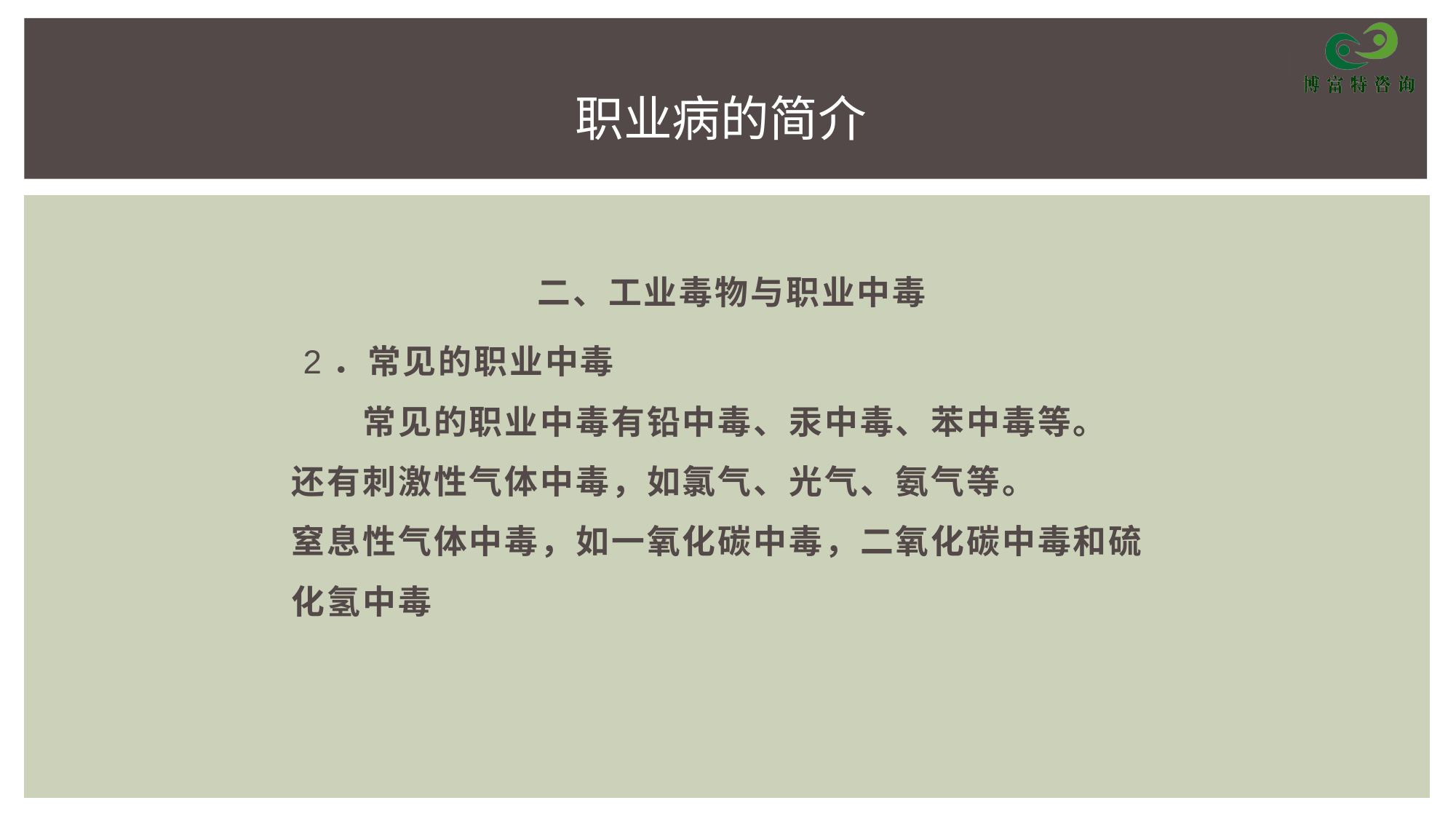

职业病的简介
二、工业毒物与职业中毒
 2．常见的职业中毒
　　常见的职业中毒有铅中毒、汞中毒、苯中毒等。
还有刺激性气体中毒，如氯气、光气、氨气等。
窒息性气体中毒，如一氧化碳中毒，二氧化碳中毒和硫化氢中毒